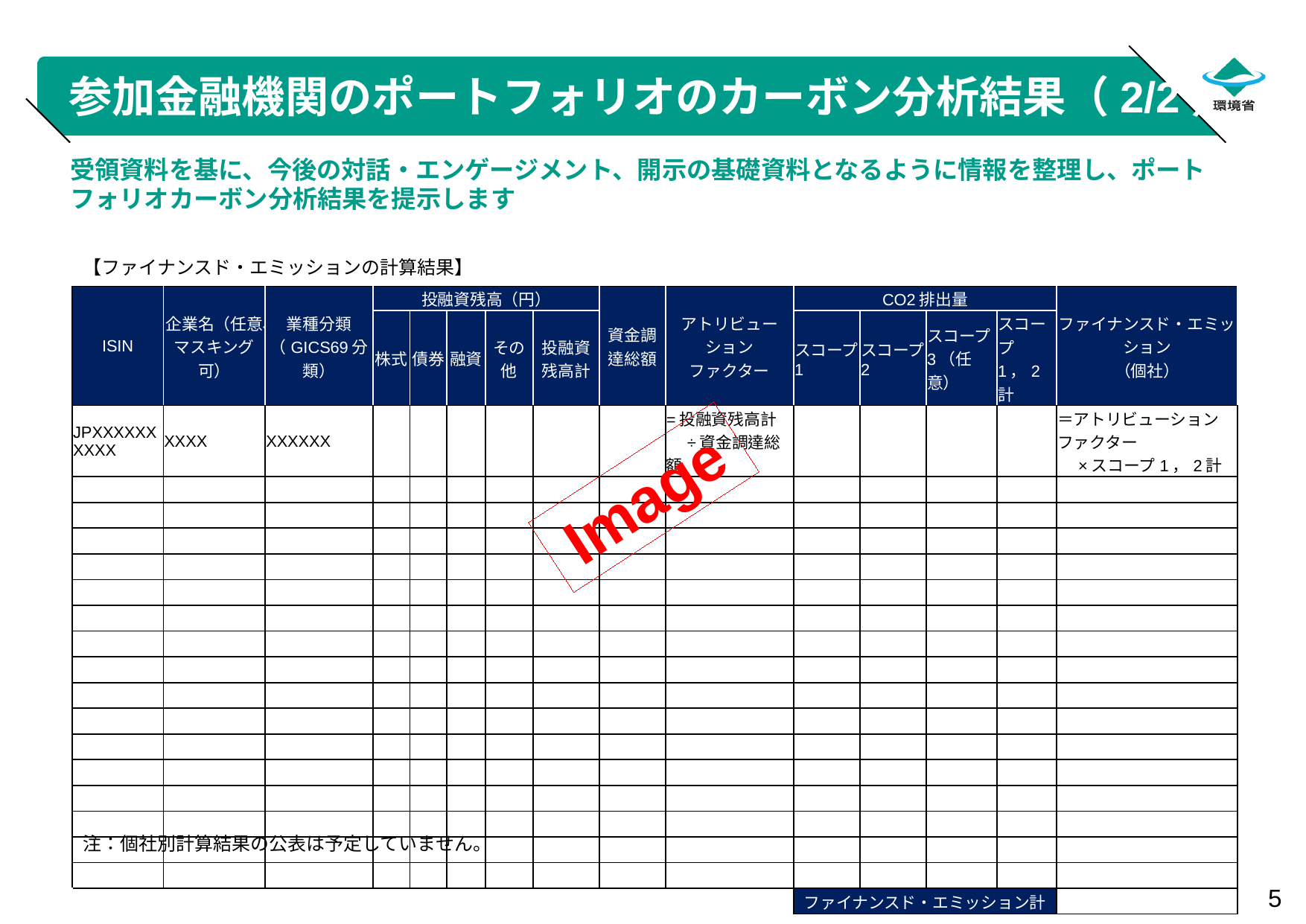

# 参加金融機関のポートフォリオのカーボン分析結果（2/2）
受領資料を基に、今後の対話・エンゲージメント、開示の基礎資料となるように情報を整理し、ポートフォリオカーボン分析結果を提示します
【ファイナンスド・エミッションの計算結果】
| ISIN | 企業名（任意、マスキング可） | 業種分類 （GICS69分類） | 投融資残高（円） |  |  |  |  | 資金調達総額 | アトリビューション ファクター | CO2排出量 |  |  |  | ファイナンスド・エミッション （個社） |
| --- | --- | --- | --- | --- | --- | --- | --- | --- | --- | --- | --- | --- | --- | --- |
|  |  |  | 株式 | 債券 | 融資 | その他 | 投融資 残高計 |  |  | スコープ1 | スコープ2 | スコープ3（任意） | スコープ 1，2計 |  |
| JPXXXXXXXXXX | XXXX | XXXXXX |  |  |  |  |  |  | =投融資残高計 　÷資金調達総額 |  |  |  |  | ＝アトリビューションファクター 　×スコープ1，2計 |
|  |  |  |  |  |  |  |  |  |  |  |  |  |  |  |
|  |  |  |  |  |  |  |  |  |  |  |  |  |  |  |
|  |  |  |  |  |  |  |  |  |  |  |  |  |  |  |
|  |  |  |  |  |  |  |  |  |  |  |  |  |  |  |
|  |  |  |  |  |  |  |  |  |  |  |  |  |  |  |
|  |  |  |  |  |  |  |  |  |  |  |  |  |  |  |
|  |  |  |  |  |  |  |  |  |  |  |  |  |  |  |
|  |  |  |  |  |  |  |  |  |  |  |  |  |  |  |
|  |  |  |  |  |  |  |  |  |  |  |  |  |  |  |
|  |  |  |  |  |  |  |  |  |  |  |  |  |  |  |
|  |  |  |  |  |  |  |  |  |  |  |  |  |  |  |
|  |  |  |  |  |  |  |  |  |  |  |  |  |  |  |
|  |  |  |  |  |  |  |  |  |  |  |  |  |  |  |
|  |  |  |  |  |  |  |  |  |  |  |  |  |  |  |
|  |  |  |  |  |  |  |  |  |  |  |  |  |  |  |
|  |  |  |  |  |  |  |  |  |  |  |  |  |  |  |
|  |  |  |  |  |  |  |  |  |  | ファイナンスド・エミッション計 |  |  |  |  |
Image
注：個社別計算結果の公表は予定していません。